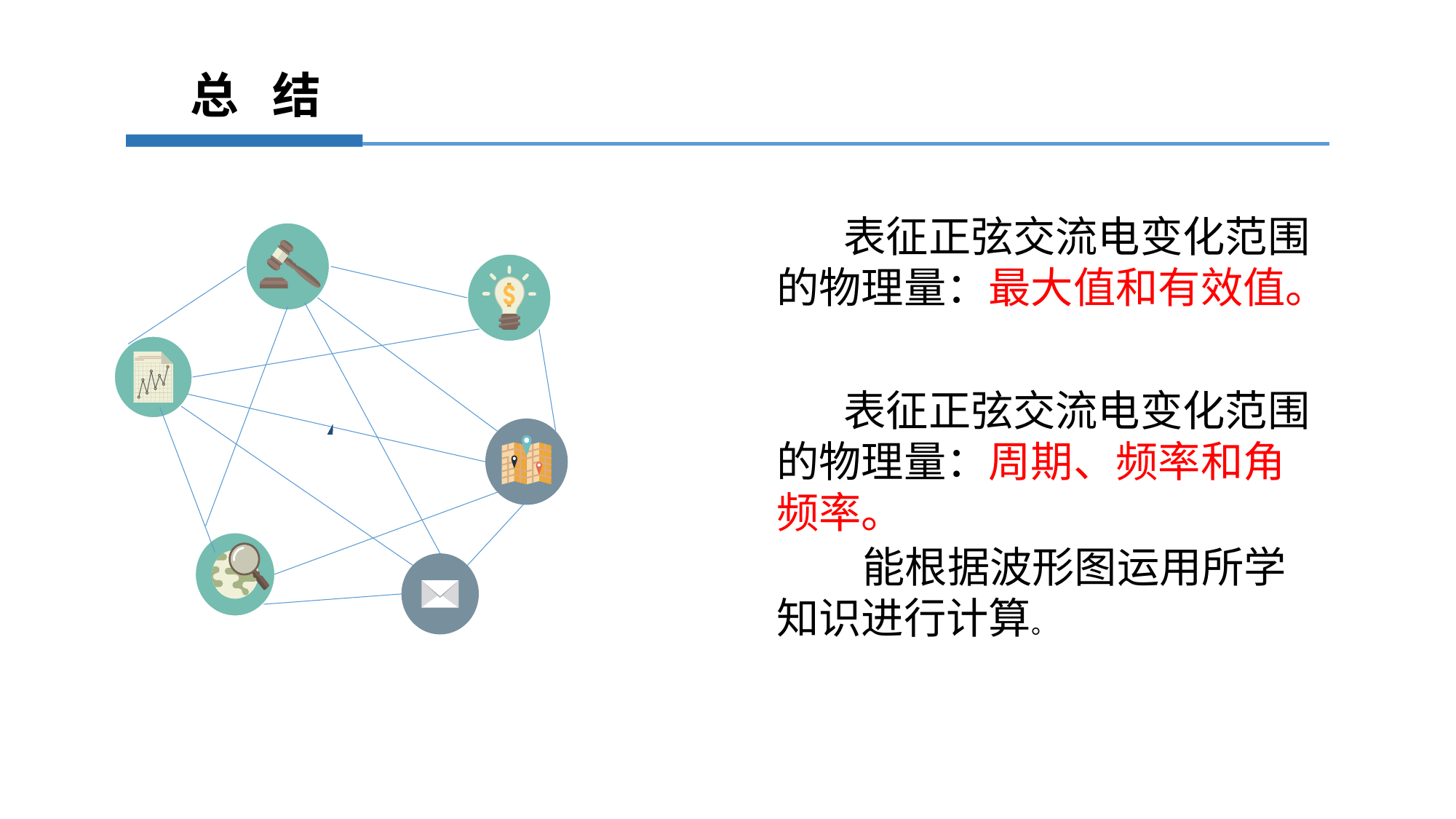

总   结

      表征正弦交流电变化范围的物理量：最大值和有效值。

      表征正弦交流电变化范围的物理量：周期、频率和角频率。
        能根据波形图运用所学知识进行计算。